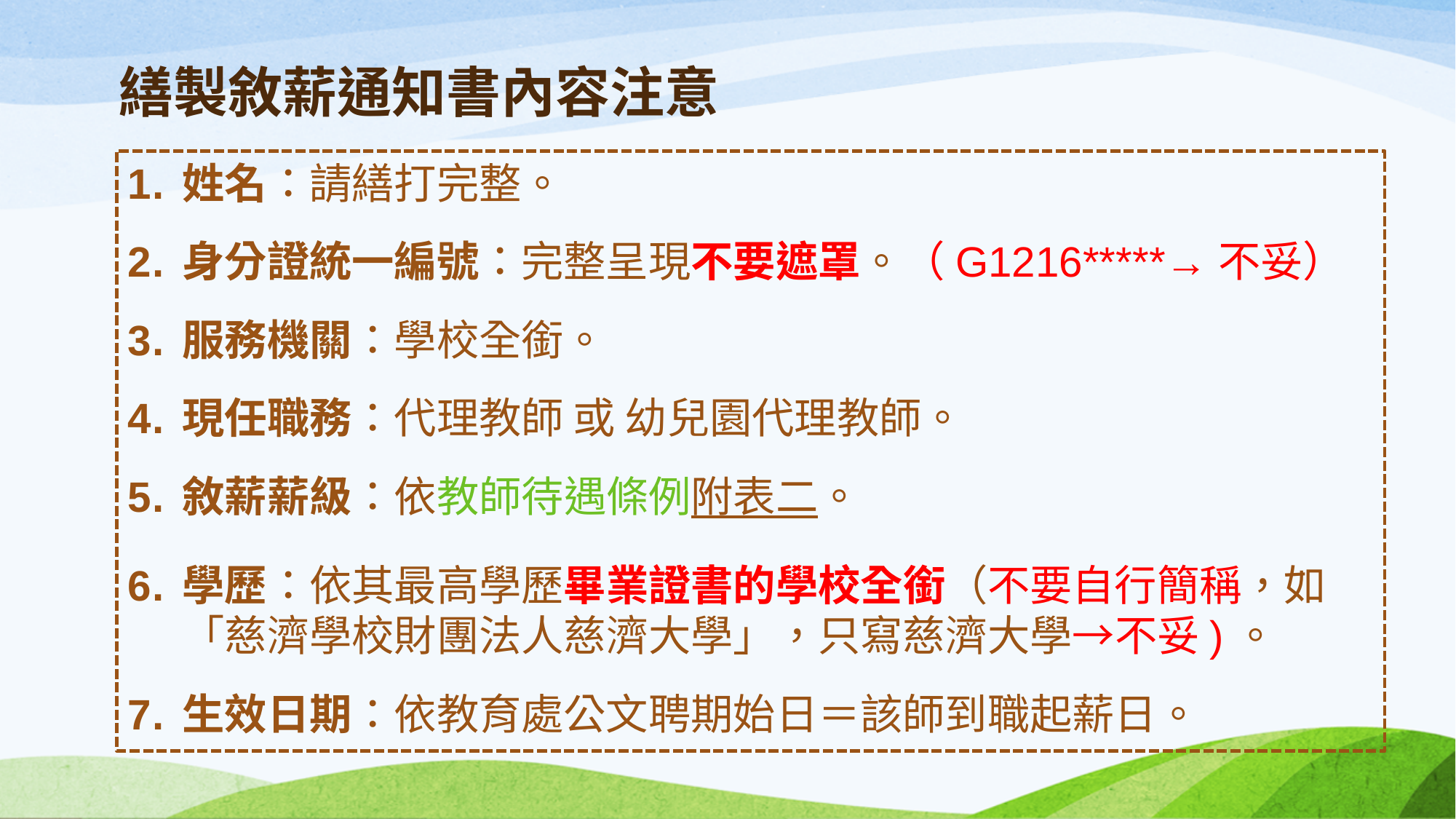

# 繕製敘薪通知書內容注意
姓名：請繕打完整。
身分證統一編號：完整呈現不要遮罩。（G1216*****→不妥）
服務機關：學校全銜。
現任職務：代理教師 或 幼兒園代理教師。
敘薪薪級：依教師待遇條例附表二。
學歷：依其最高學歷畢業證書的學校全銜（不要自行簡稱，如「慈濟學校財團法人慈濟大學」，只寫慈濟大學→不妥)。
生效日期：依教育處公文聘期始日＝該師到職起薪日。